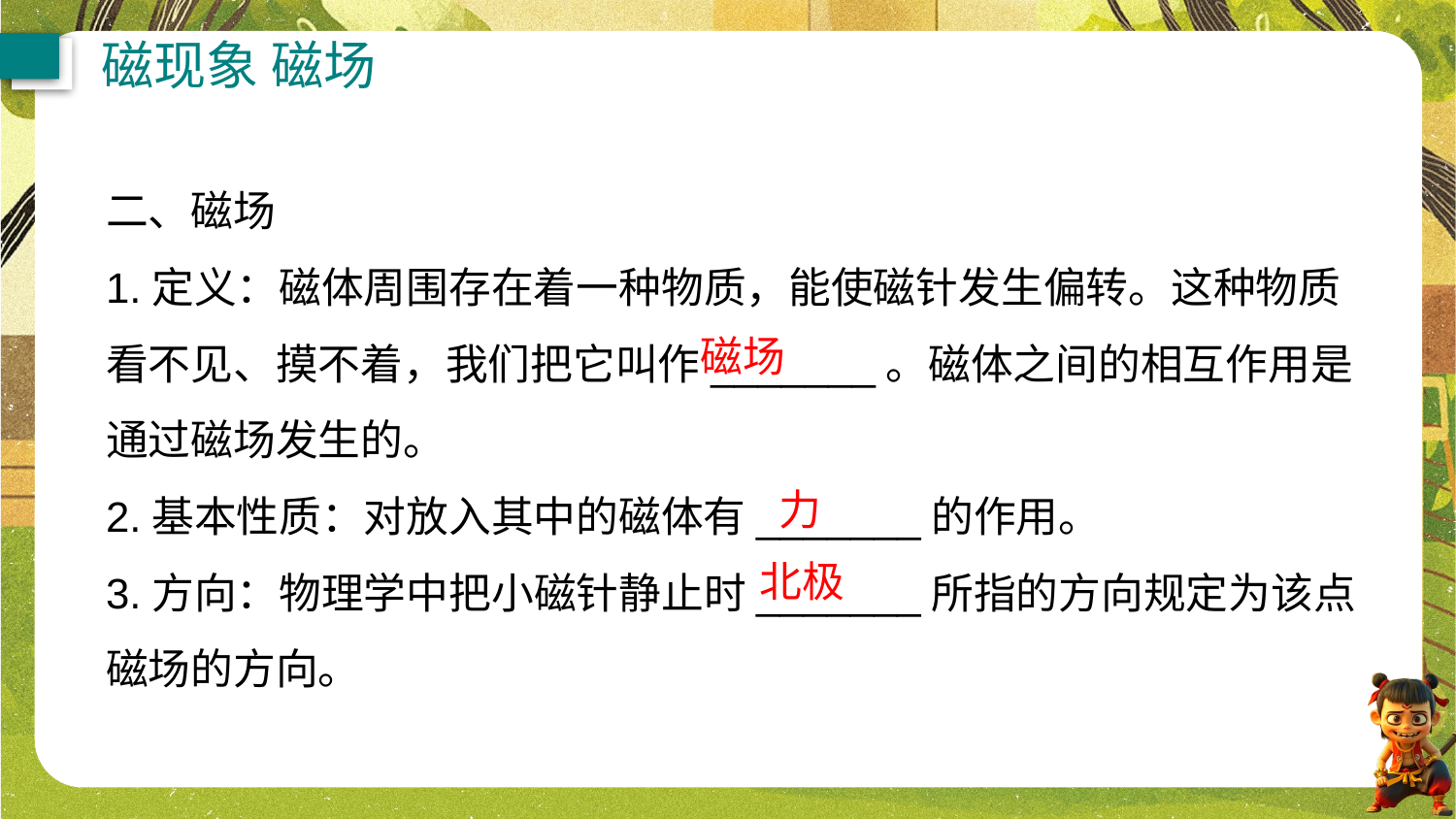

磁现象 磁场

二、磁场
1.定义：磁体周围存在着一种物质，能使磁针发生偏转。这种物质看不见、摸不着，我们把它叫作_______。磁体之间的相互作用是通过磁场发生的。
2.基本性质：对放入其中的磁体有_______的作用。
3.方向：物理学中把小磁针静止时_______所指的方向规定为该点磁场的方向。
磁场
力
北极